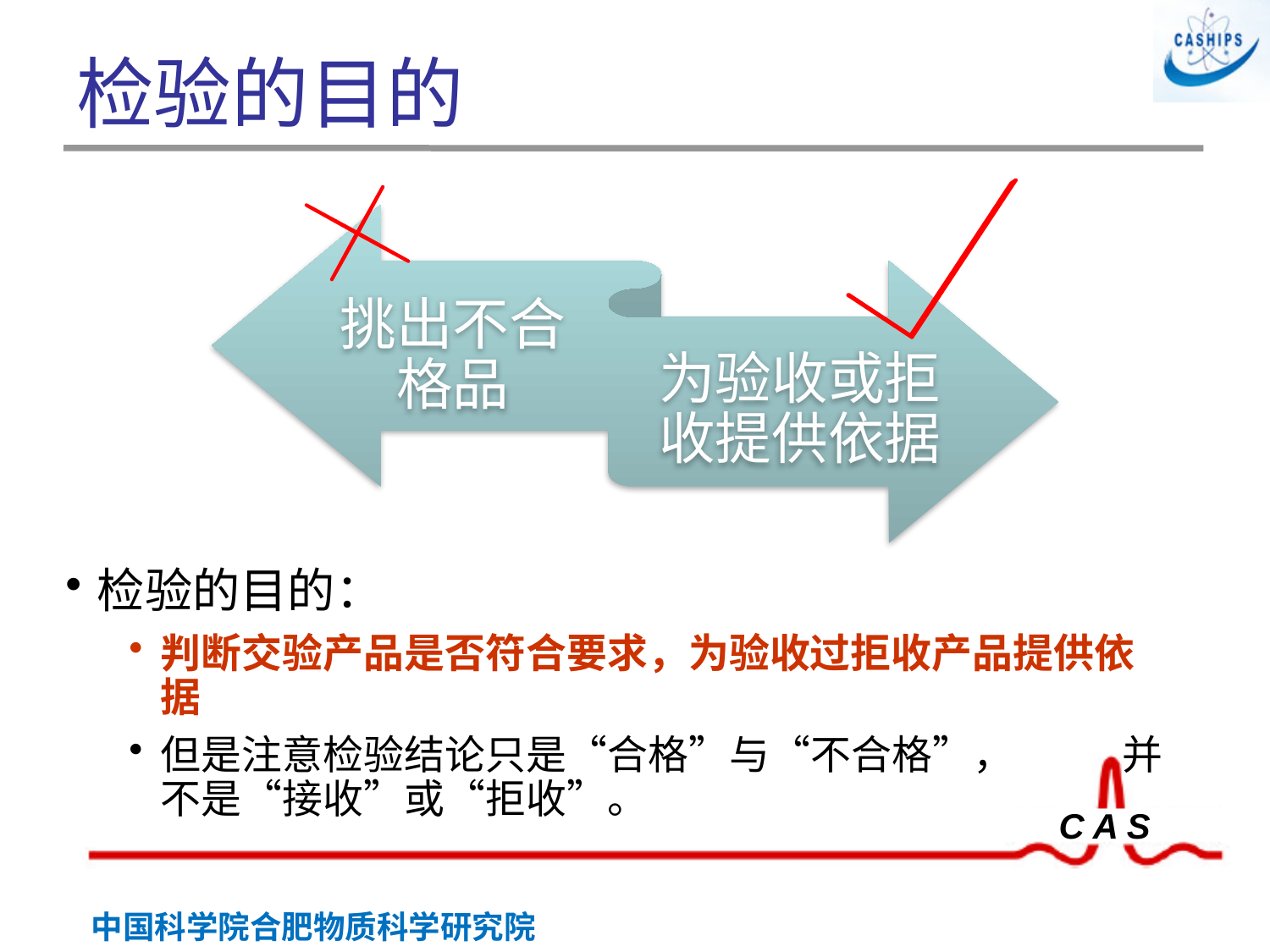

# 检验的目的
挑出不合格品
为验收或拒收提供依据

检验的目的：
判断交验产品是否符合要求，为验收过拒收产品提供依据
但是注意检验结论只是“合格”与“不合格”，            并不是“接收”或“拒收”。